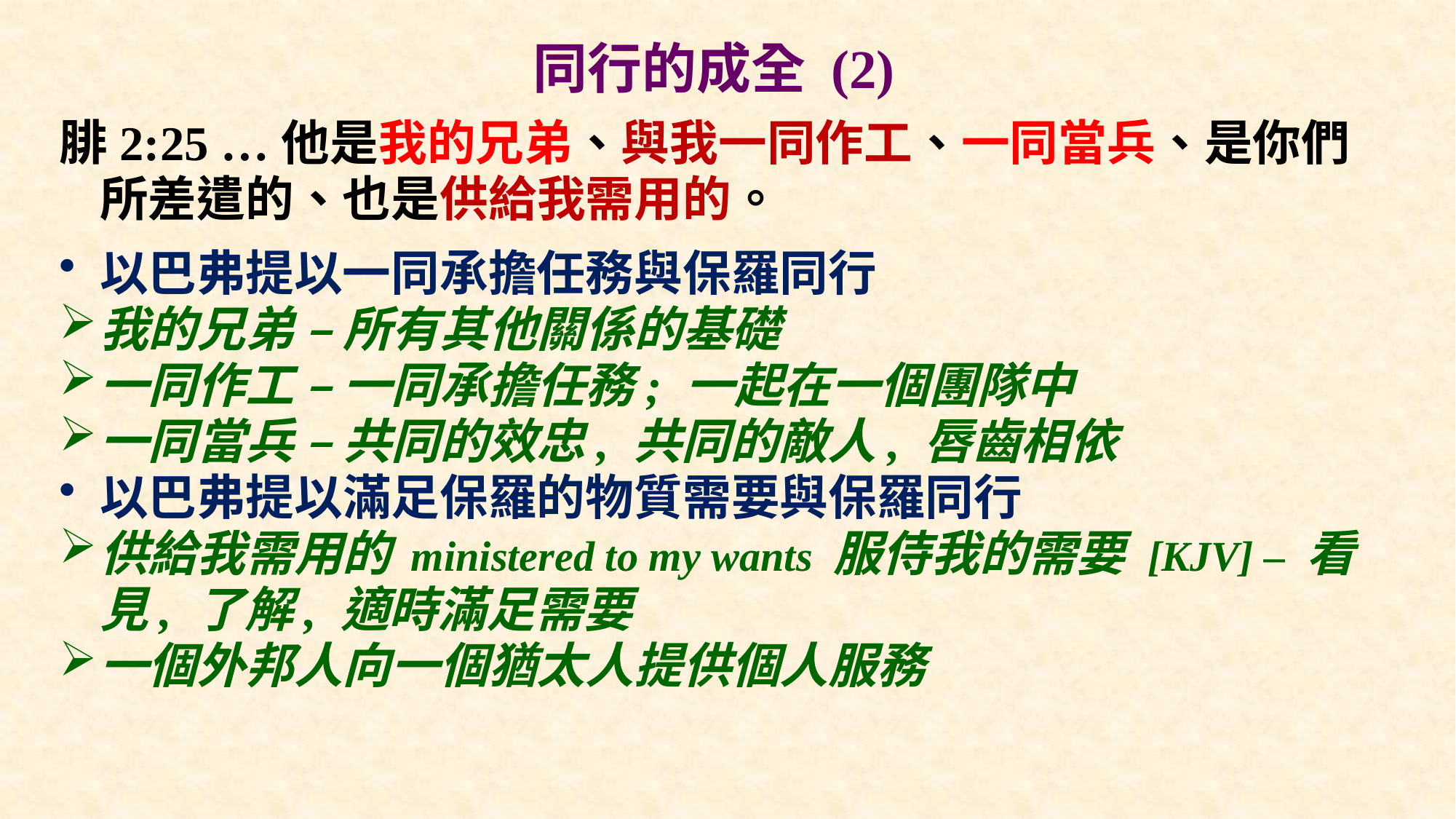

# 同行的成全 (2)
腓2:25 …他是我的兄弟、與我一同作工、一同當兵、是你們所差遣的、也是供給我需用的。
以巴弗提以一同承擔任務與保羅同行
我的兄弟 – 所有其他關係的基礎
一同作工 – 一同承擔任務; 一起在一個團隊中
一同當兵 – 共同的效忠, 共同的敵人, 唇齒相依
以巴弗提以滿足保羅的物質需要與保羅同行
供給我需用的 ministered to my wants 服侍我的需要 [KJV] – 看見, 了解, 適時滿足需要
一個外邦人向一個猶太人提供個人服務